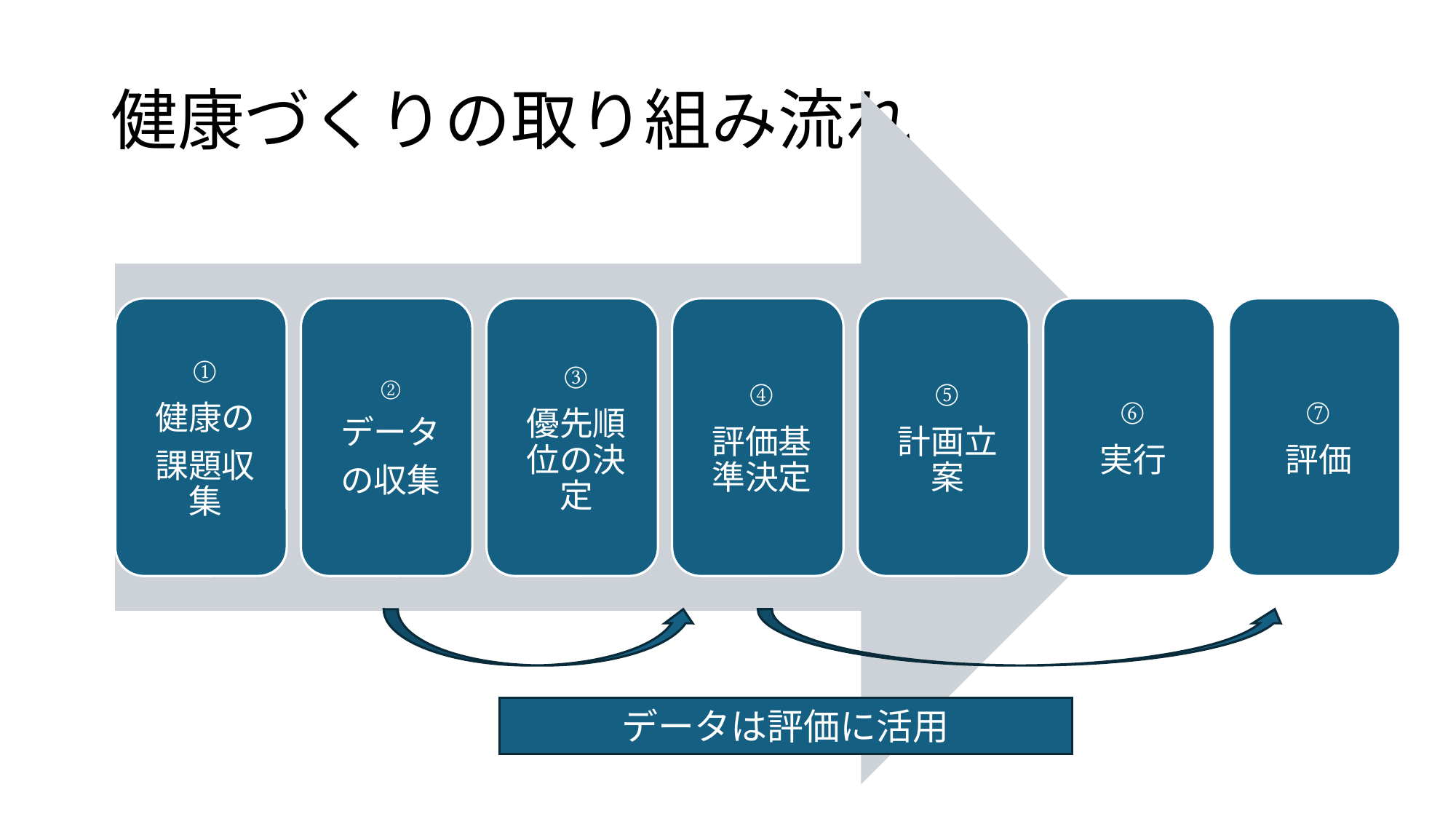

# 健康づくりの取り組み流れ
①
健康の
課題収集
②
データ
の収集
③
優先順位の決定
④
評価基準決定
⑤
計画立案
⑥
実行
⑦
評価

データは評価に活用